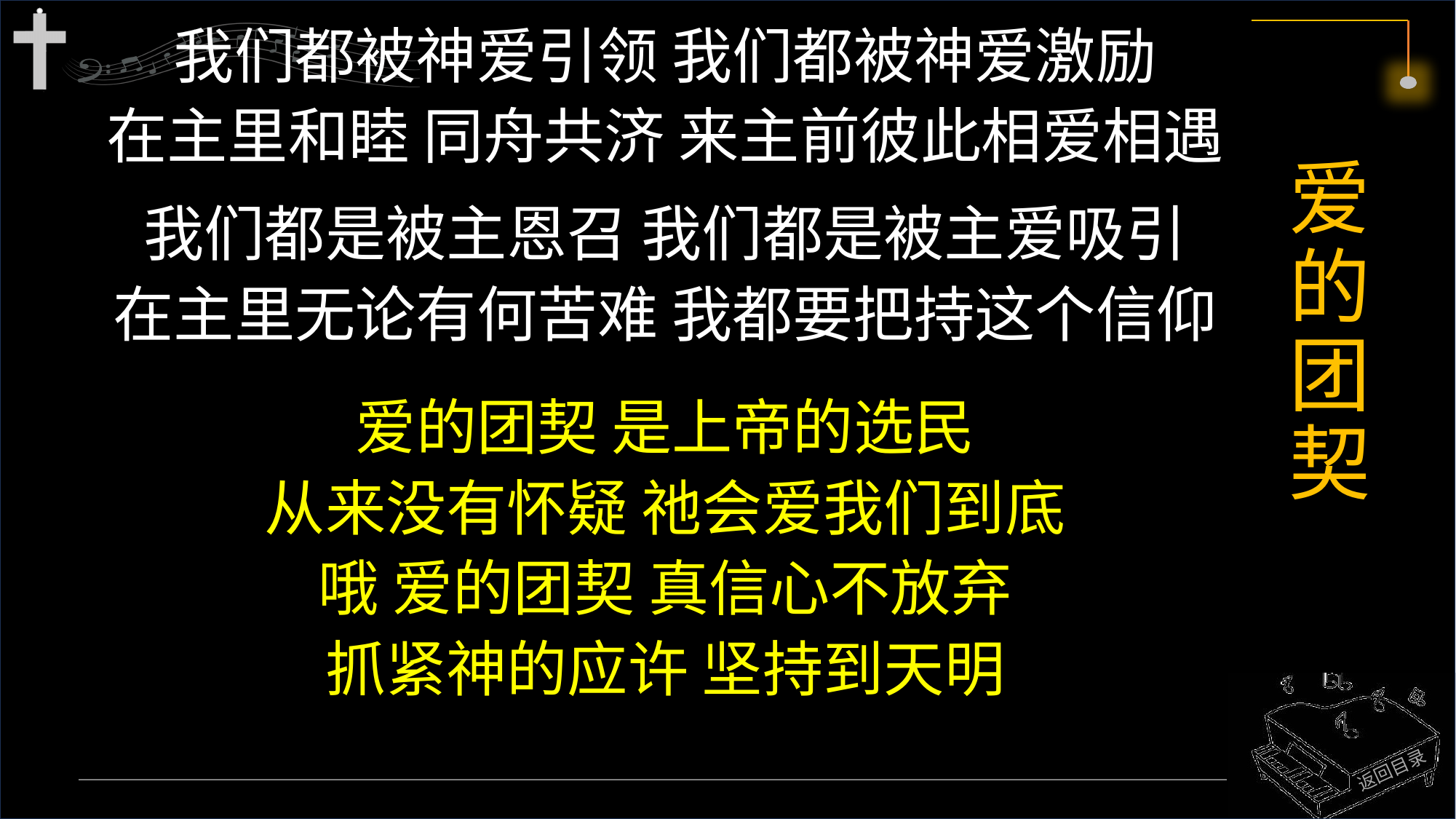

我们都被神爱引领 我们都被神爱激励
在主里和睦 同舟共济 来主前彼此相爱相遇

我们都是被主恩召 我们都是被主爱吸引
在主里无论有何苦难 我都要把持这个信仰

爱的团契 是上帝的选民
从来没有怀疑 祂会爱我们到底
哦 爱的团契 真信心不放弃
抓紧神的应许 坚持到天明
# 爱的团契